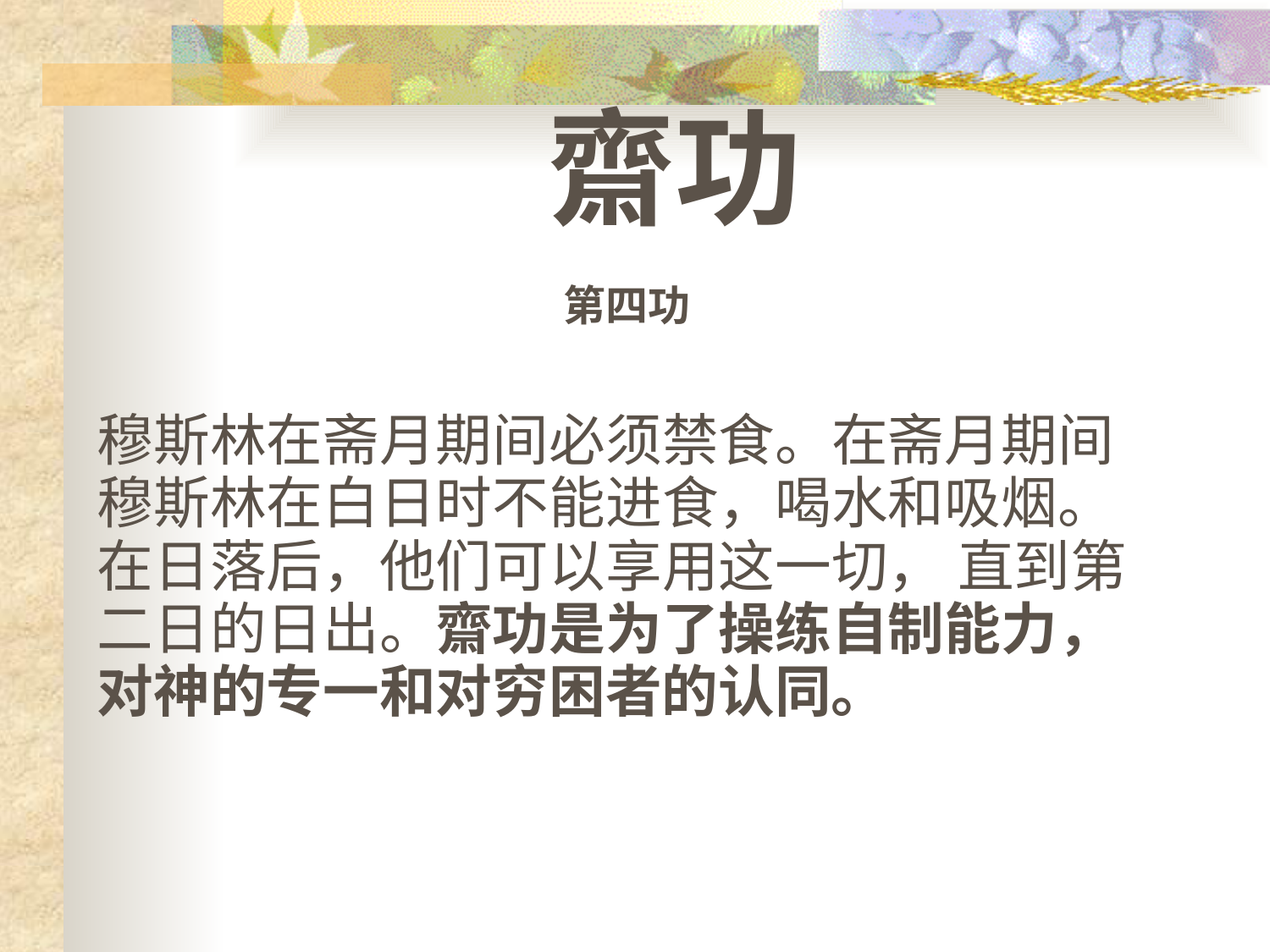

齋功

第四功
穆斯林在斋月期间必须禁食。在斋月期间穆斯林在白日时不能进食，喝水和吸烟。在日落后，他们可以享用这一切， 直到第二日的日出。齋功是为了操练自制能力，对神的专一和对穷困者的认同。